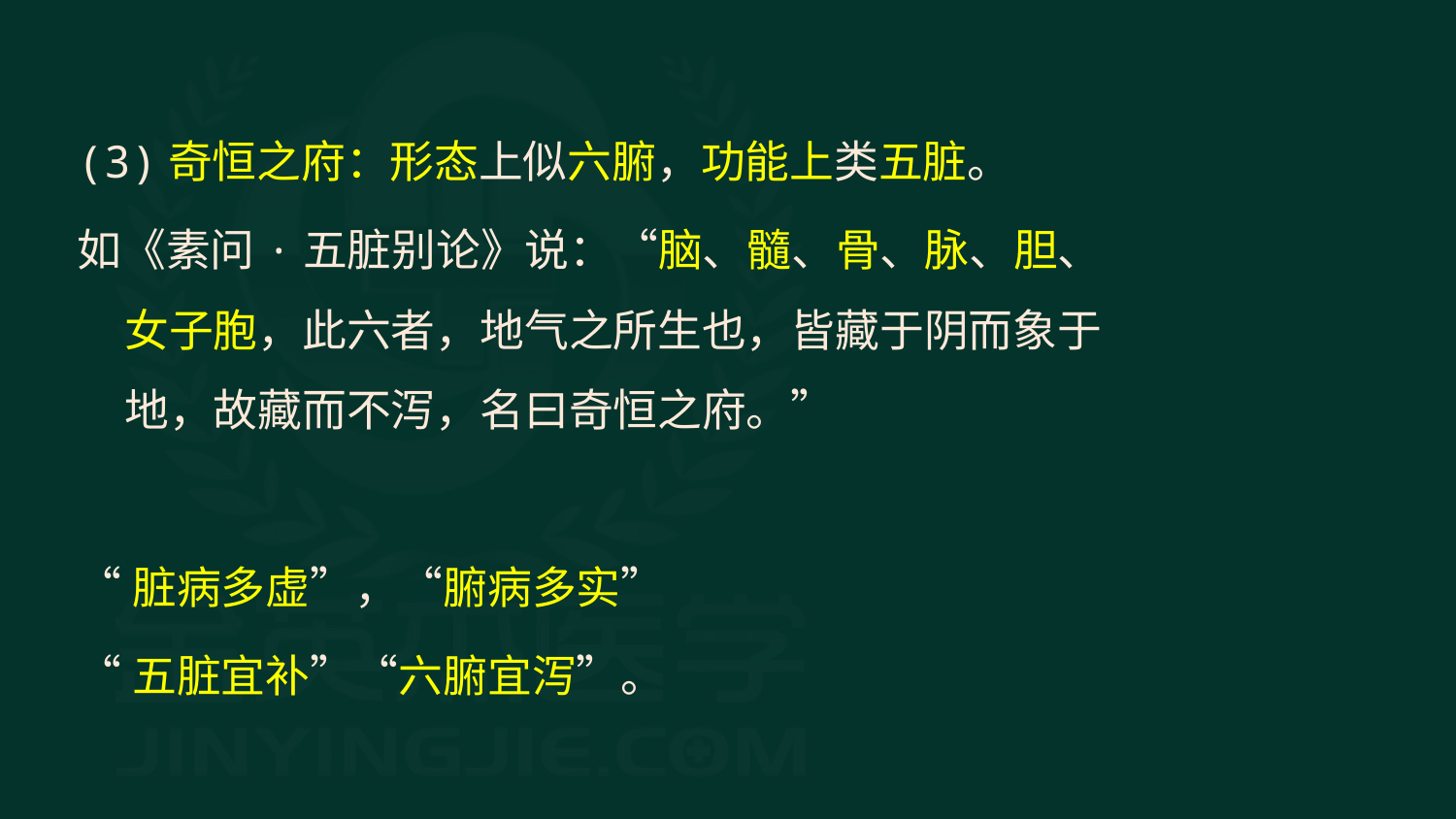

(3)奇恒之府：形态上似六腑，功能上类五脏。
如《素问·五脏别论》说：“脑、髓、骨、脉、胆、女子胞，此六者，地气之所生也，皆藏于阴而象于地，故藏而不泻，名曰奇恒之府。”

“脏病多虚”，“腑病多实”
“五脏宜补”“六腑宜泻”。